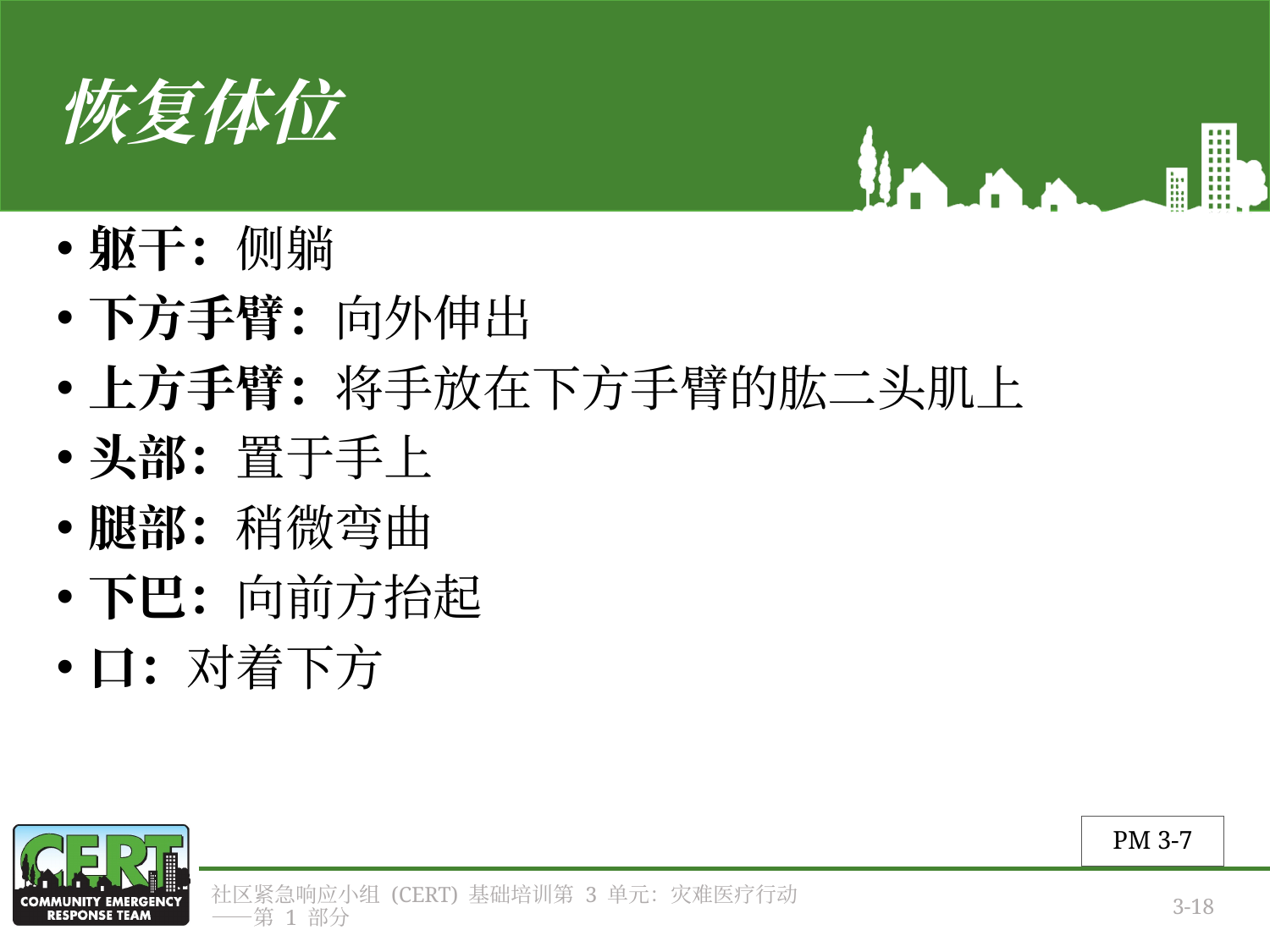

# 恢复体位
躯干：侧躺
下方手臂：向外伸出
上方手臂：将手放在下方手臂的肱二头肌上
头部：置于手上
腿部：稍微弯曲
下巴：向前方抬起
口：对着下方
PM 3-7
社区紧急响应小组 (CERT) 基础培训第 3 单元：灾难医疗行动——第 1 部分
3-18